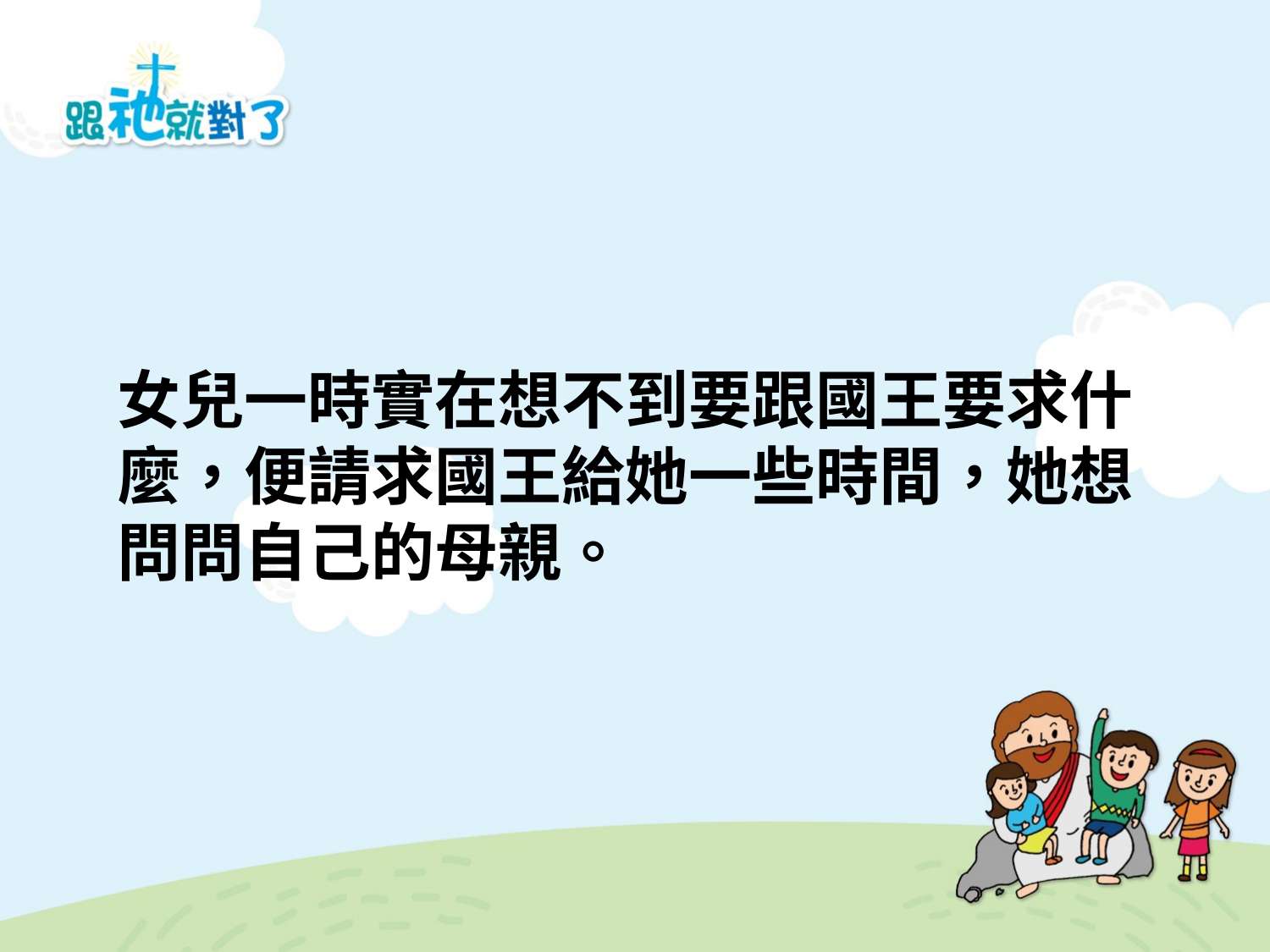

女兒一時實在想不到要跟國王要求什麼，便請求國王給她一些時間，她想問問自己的母親。